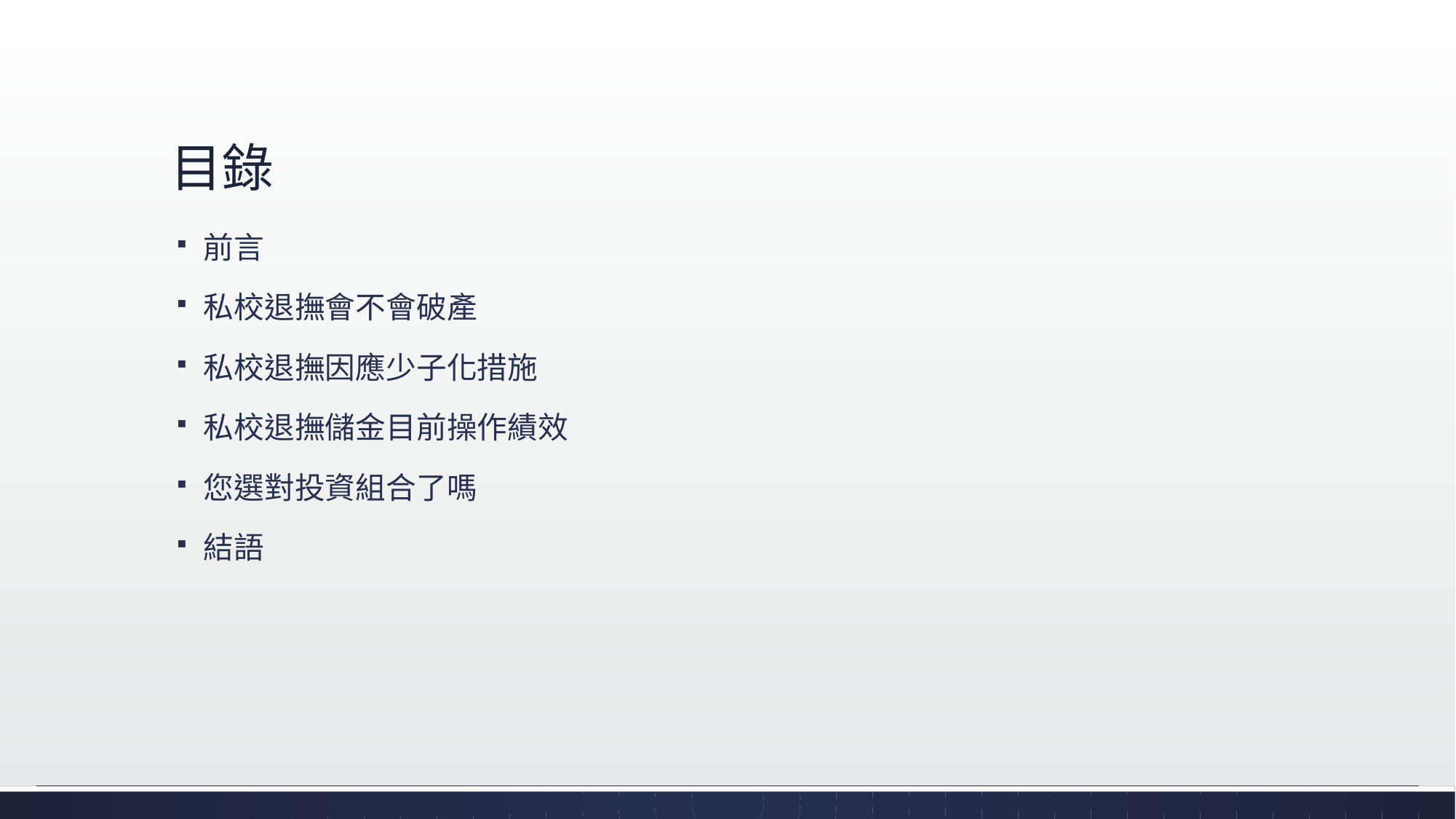

# 目錄
前言
私校退撫會不會破產
私校退撫因應少子化措施
私校退撫儲金目前操作績效
您選對投資組合了嗎
結語